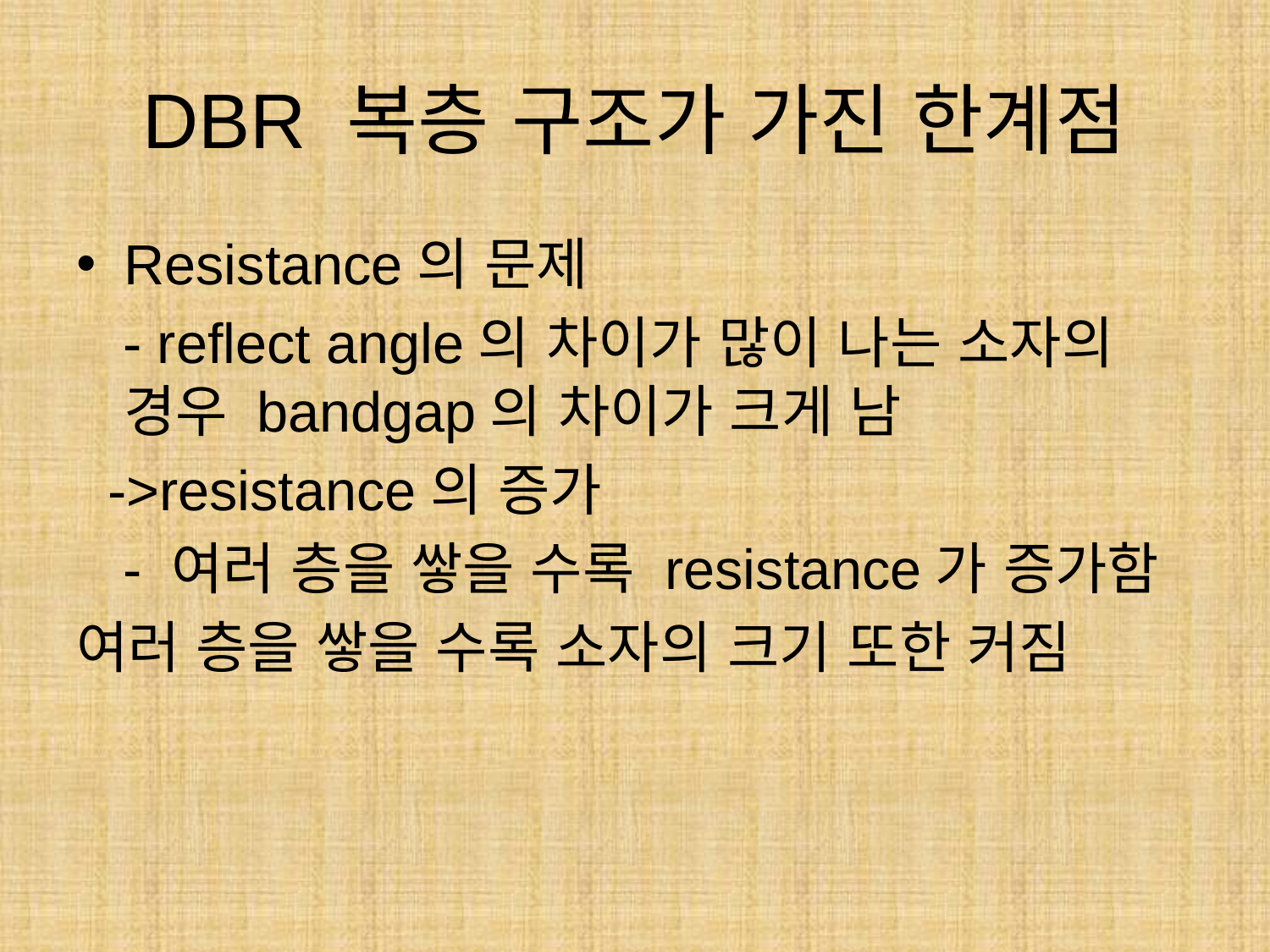

# DBR 복층 구조가 가진 한계점
Resistance의 문제
   - reflect angle의 차이가 많이 나는 소자의 경우 bandgap의 차이가 크게 남
  ->resistance의 증가
   - 여러 층을 쌓을 수록 resistance가 증가함
여러 층을 쌓을 수록 소자의 크기 또한 커짐